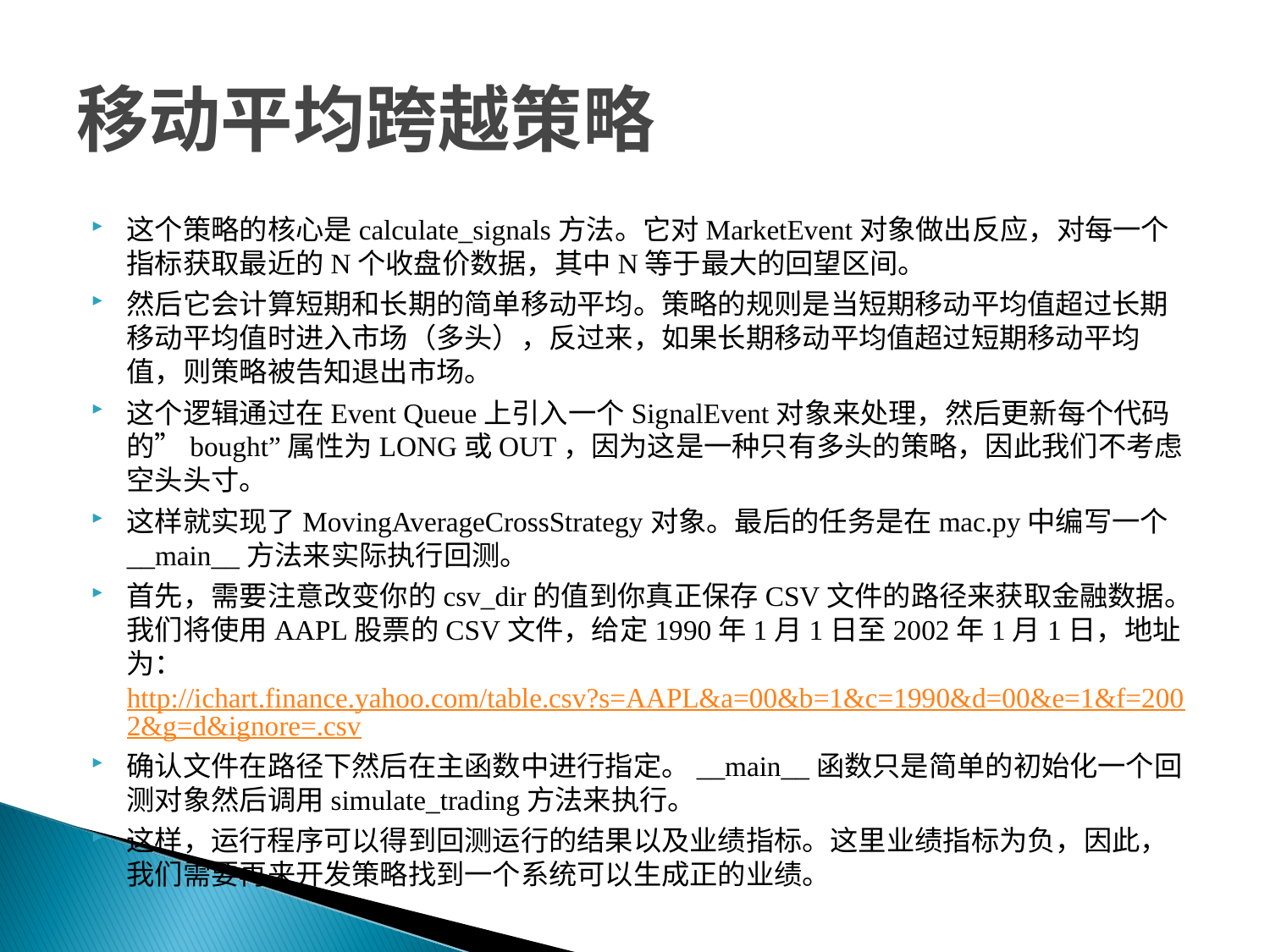

# 移动平均跨越策略
这个策略的核心是calculate_signals方法。它对MarketEvent对象做出反应，对每一个指标获取最近的N个收盘价数据，其中N等于最大的回望区间。
然后它会计算短期和长期的简单移动平均。策略的规则是当短期移动平均值超过长期移动平均值时进入市场（多头），反过来，如果长期移动平均值超过短期移动平均值，则策略被告知退出市场。
这个逻辑通过在Event Queue上引入一个SignalEvent对象来处理，然后更新每个代码的”bought”属性为LONG或OUT，因为这是一种只有多头的策略，因此我们不考虑空头头寸。
这样就实现了MovingAverageCrossStrategy对象。最后的任务是在mac.py中编写一个__main__方法来实际执行回测。
首先，需要注意改变你的csv_dir的值到你真正保存CSV文件的路径来获取金融数据。我们将使用AAPL股票的CSV文件，给定1990年1月1日至2002年1月1日，地址为：http://ichart.finance.yahoo.com/table.csv?s=AAPL&a=00&b=1&c=1990&d=00&e=1&f=2002&g=d&ignore=.csv
确认文件在路径下然后在主函数中进行指定。__main__函数只是简单的初始化一个回测对象然后调用simulate_trading方法来执行。
这样，运行程序可以得到回测运行的结果以及业绩指标。这里业绩指标为负，因此，我们需要再来开发策略找到一个系统可以生成正的业绩。